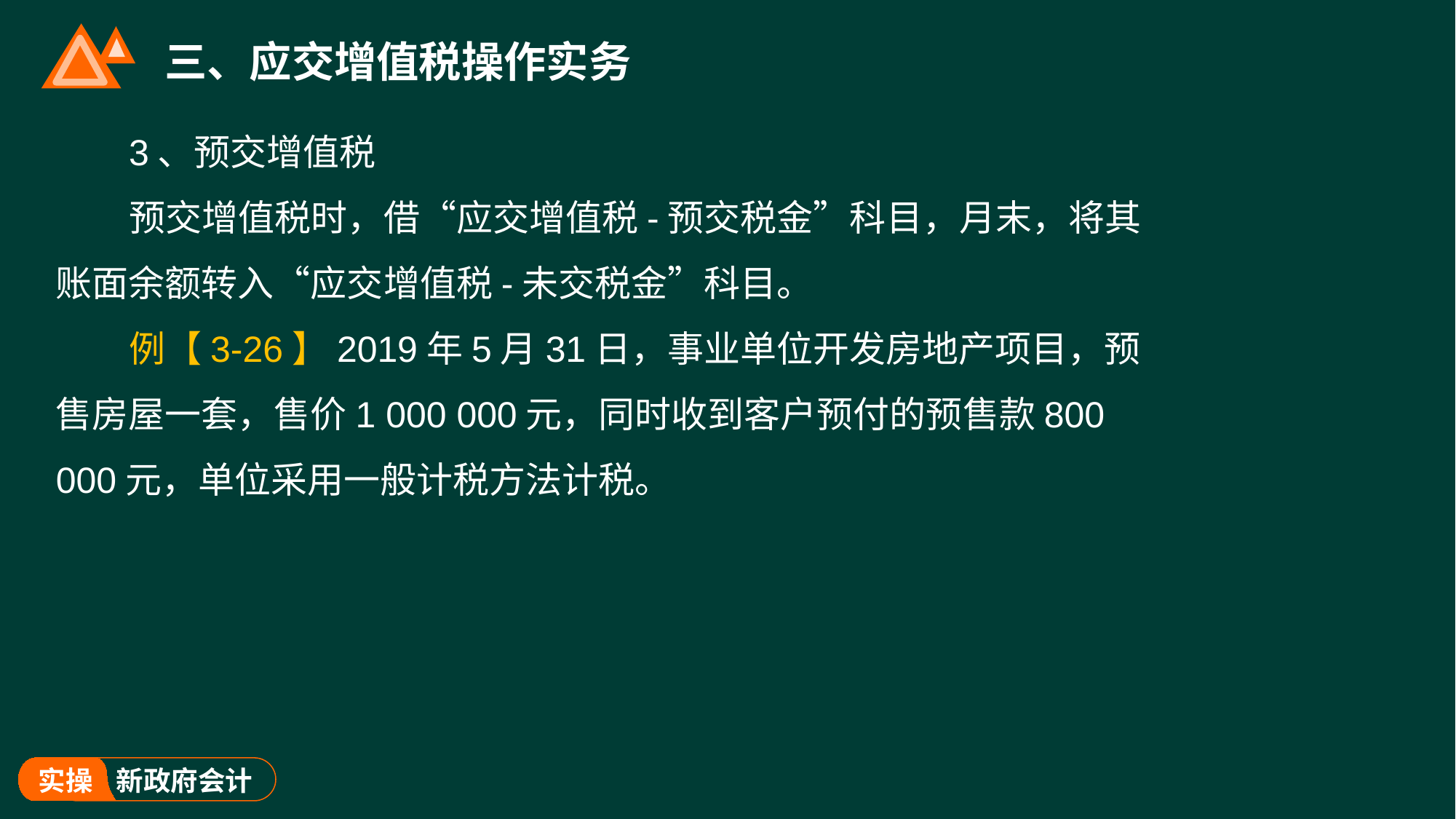

# 三、应交增值税操作实务
3、预交增值税
预交增值税时，借“应交增值税-预交税金”科目，月末，将其账面余额转入“应交增值税-未交税金”科目。
例【3-26】2019年5月31日，事业单位开发房地产项目，预售房屋一套，售价1 000 000元，同时收到客户预付的预售款800 000元，单位采用一般计税方法计税。